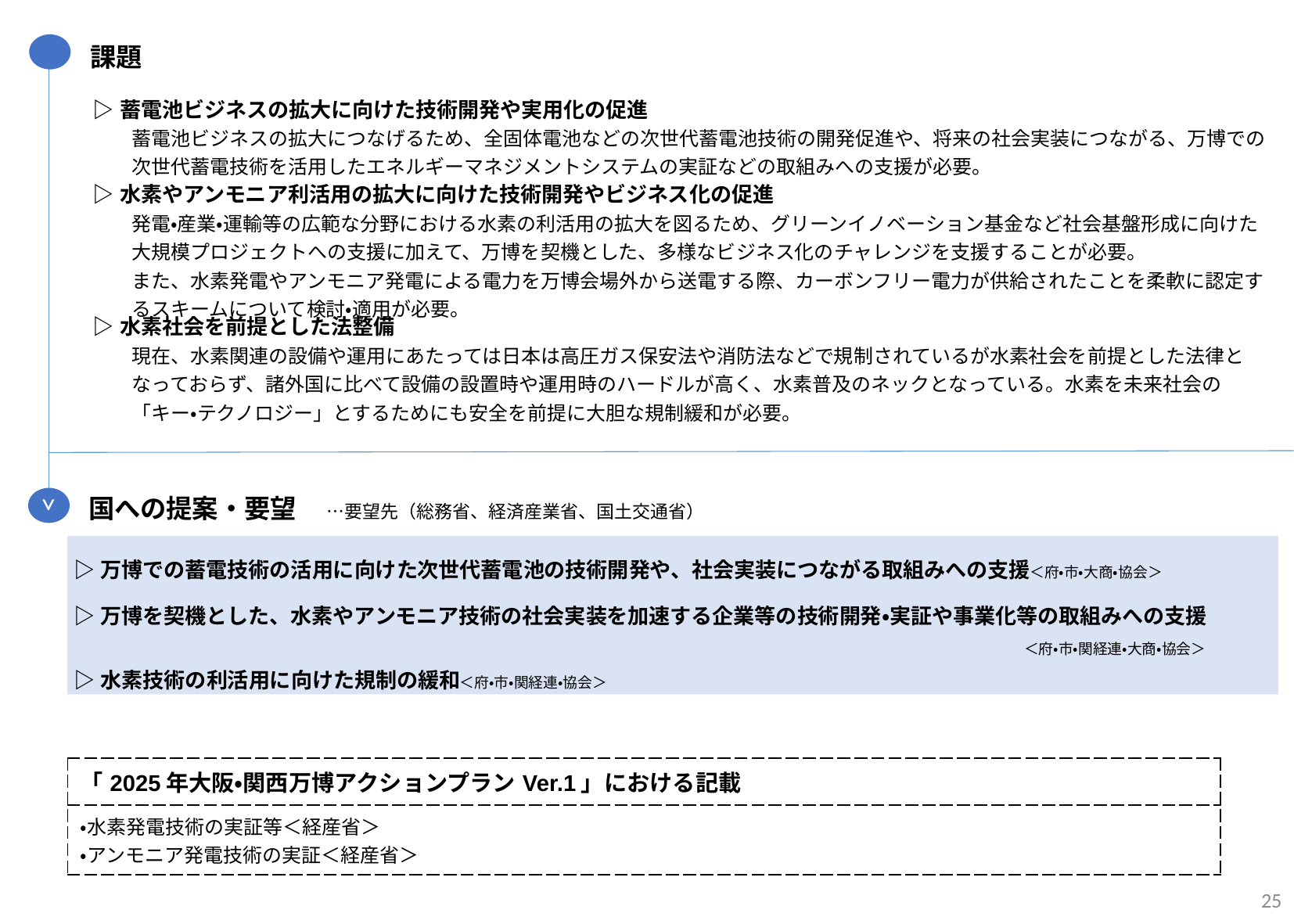

課題
| ▷蓄電池ビジネスの拡大に向けた技術開発や実用化の促進 　　蓄電池ビジネスの拡大につなげるため、全固体電池などの次世代蓄電池技術の開発促進や、将来の社会実装につながる、万博での次世代蓄電技術を活用したエネルギーマネジメントシステムの実証などの取組みへの支援が必要。 |
| --- |
| ▷水素やアンモニア利活用の拡大に向けた技術開発やビジネス化の促進 　　発電・産業・運輸等の広範な分野における水素の利活用の拡大を図るため、グリーンイノベーション基金など社会基盤形成に向けた大規模プロジェクトへの支援に加えて、万博を契機とした、多様なビジネス化のチャレンジを支援することが必要。 　　また、水素発電やアンモニア発電による電力を万博会場外から送電する際、カーボンフリー電力が供給されたことを柔軟に認定するスキームについて検討・適用が必要。 |
| ▷水素社会を前提とした法整備 　　現在、水素関連の設備や運用にあたっては日本は高圧ガス保安法や消防法などで規制されているが水素社会を前提とした法律となっておらず、諸外国に比べて設備の設置時や運用時のハードルが高く、水素普及のネックとなっている。水素を未来社会の「キー・テクノロジー」とするためにも安全を前提に大胆な規制緩和が必要。 |
|  |
>
国への提案・要望　 …要望先（総務省、経済産業省、国土交通省）

| ▷万博での蓄電技術の活用に向けた次世代蓄電池の技術開発や、社会実装につながる取組みへの支援＜府・市・大商・協会＞ |
| --- |
| ▷万博を契機とした、水素やアンモニア技術の社会実装を加速する企業等の技術開発・実証や事業化等の取組みへの支援 　　　　　　　　　　　　　　　　　　　　　　　　　　　　　　　　　　　　　　　　　　　　　＜府・市・関経連・大商・協会＞ |
| ▷水素技術の利活用に向けた規制の緩和＜府・市・関経連・協会＞ |
| 「2025年大阪・関西万博アクションプランVer.1」における記載 |
| --- |
| ・水素発電技術の実証等＜経産省＞ ・アンモニア発電技術の実証＜経産省＞ |

25